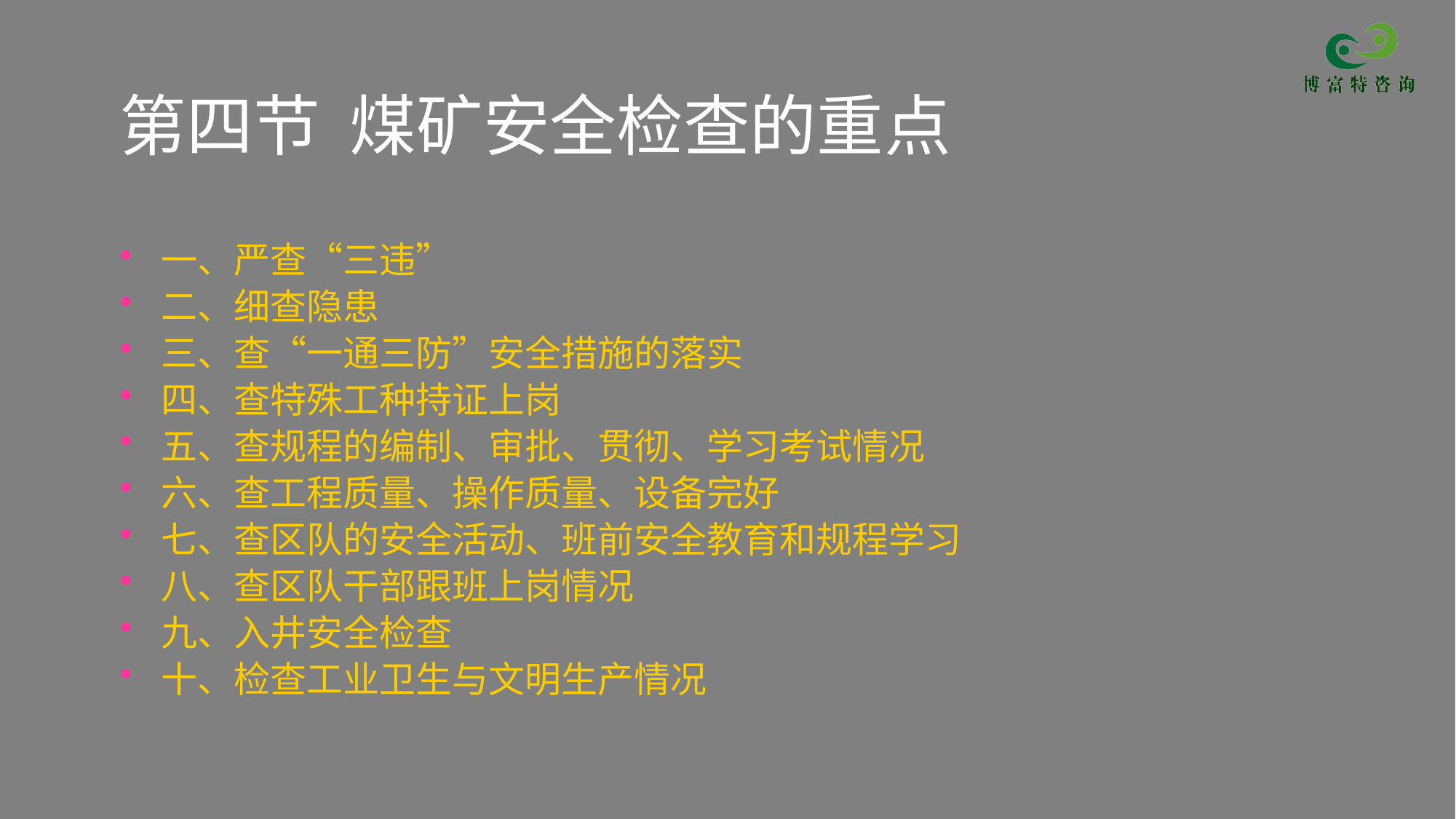

# 第四节  煤矿安全检查的重点
一、严查“三违”
二、细查隐患
三、查“一通三防”安全措施的落实
四、查特殊工种持证上岗
五、查规程的编制、审批、贯彻、学习考试情况
六、查工程质量、操作质量、设备完好
七、查区队的安全活动、班前安全教育和规程学习
八、查区队干部跟班上岗情况
九、入井安全检查
十、检查工业卫生与文明生产情况